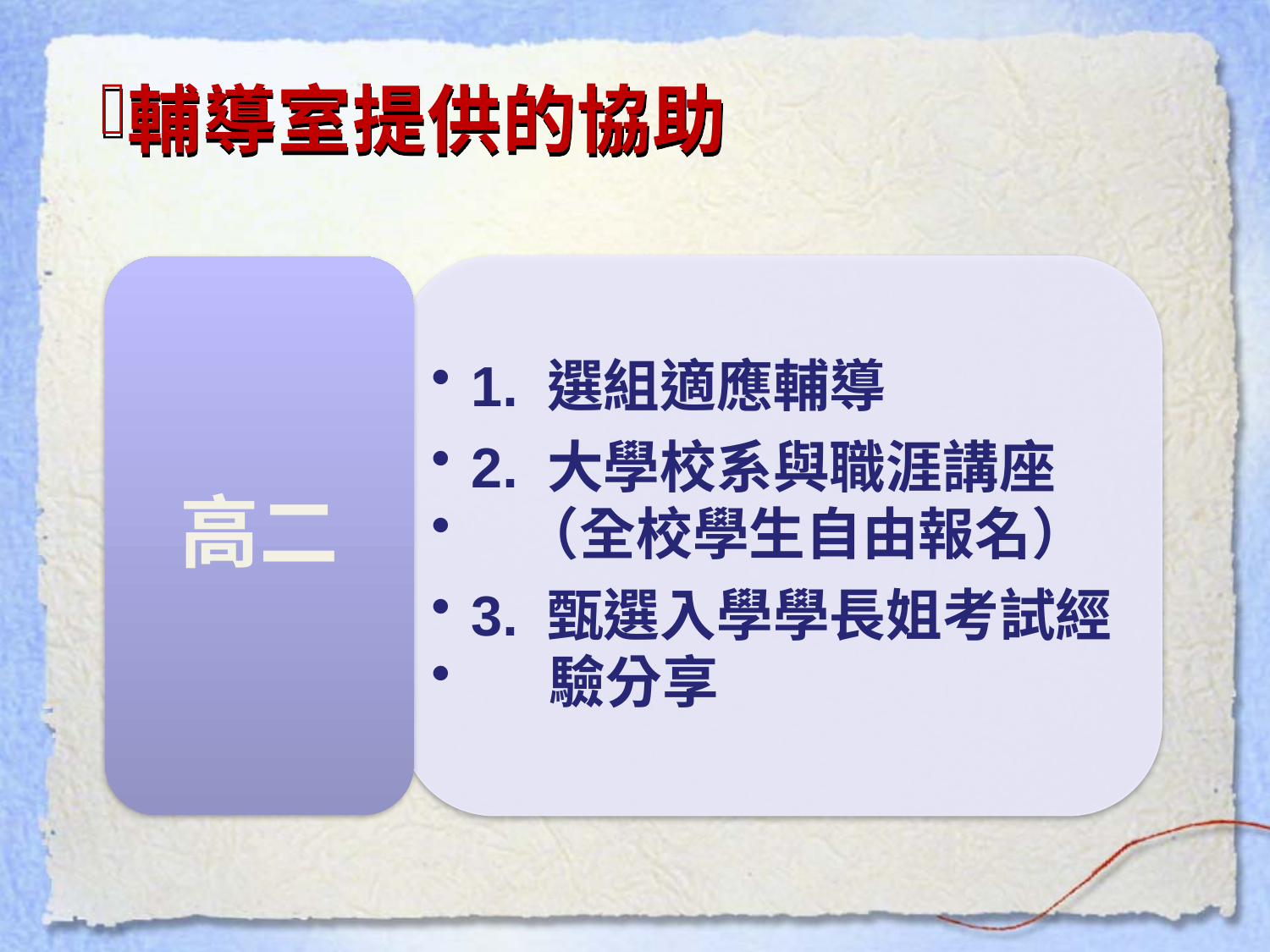

輔導室提供的協助
1. 選組適應輔導
2. 大學校系與職涯講座
   （全校學生自由報名）
3. 甄選入學學長姐考試經
     驗分享
高二